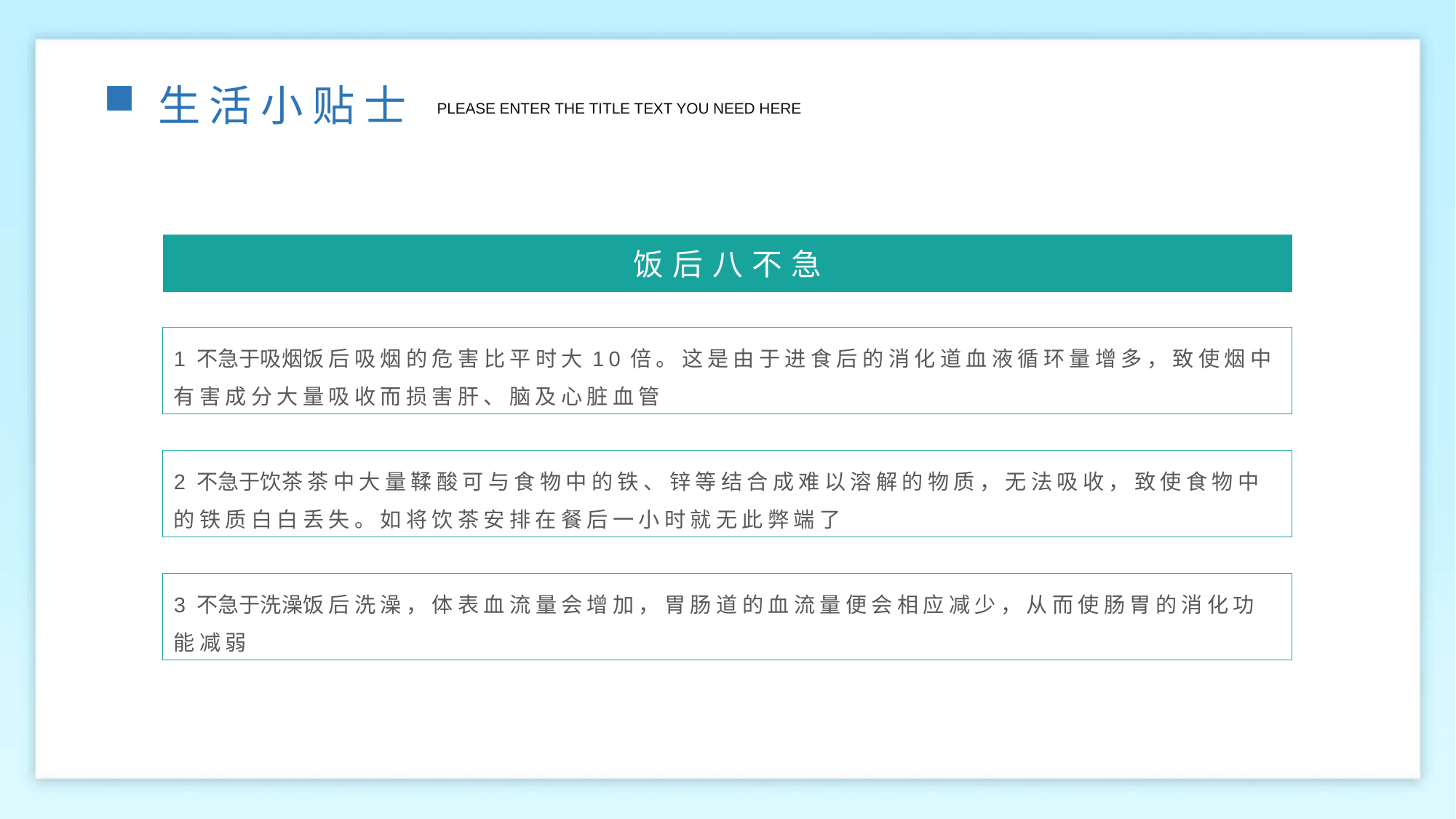

生活小贴士
PLEASE ENTER THE TITLE TEXT YOU NEED HERE

饭后八不急
1 不急于吸烟饭后吸烟的危害比平时大10倍。这是由于进食后的消化道血液循环量增多，致使烟中有害成分大量吸收而损害肝、脑及心脏血管
2 不急于饮茶 茶中大量鞣酸可与食物中的铁、锌等结合成难以溶解的物质，无法吸收，致使食物中的铁质白白丢失。如将饮茶安排在餐后一小时就无此弊端了
3 不急于洗澡饭后洗澡，体表血流量会增加，胃肠道的血流量便会相应减少，从而使肠胃的消化功能减弱